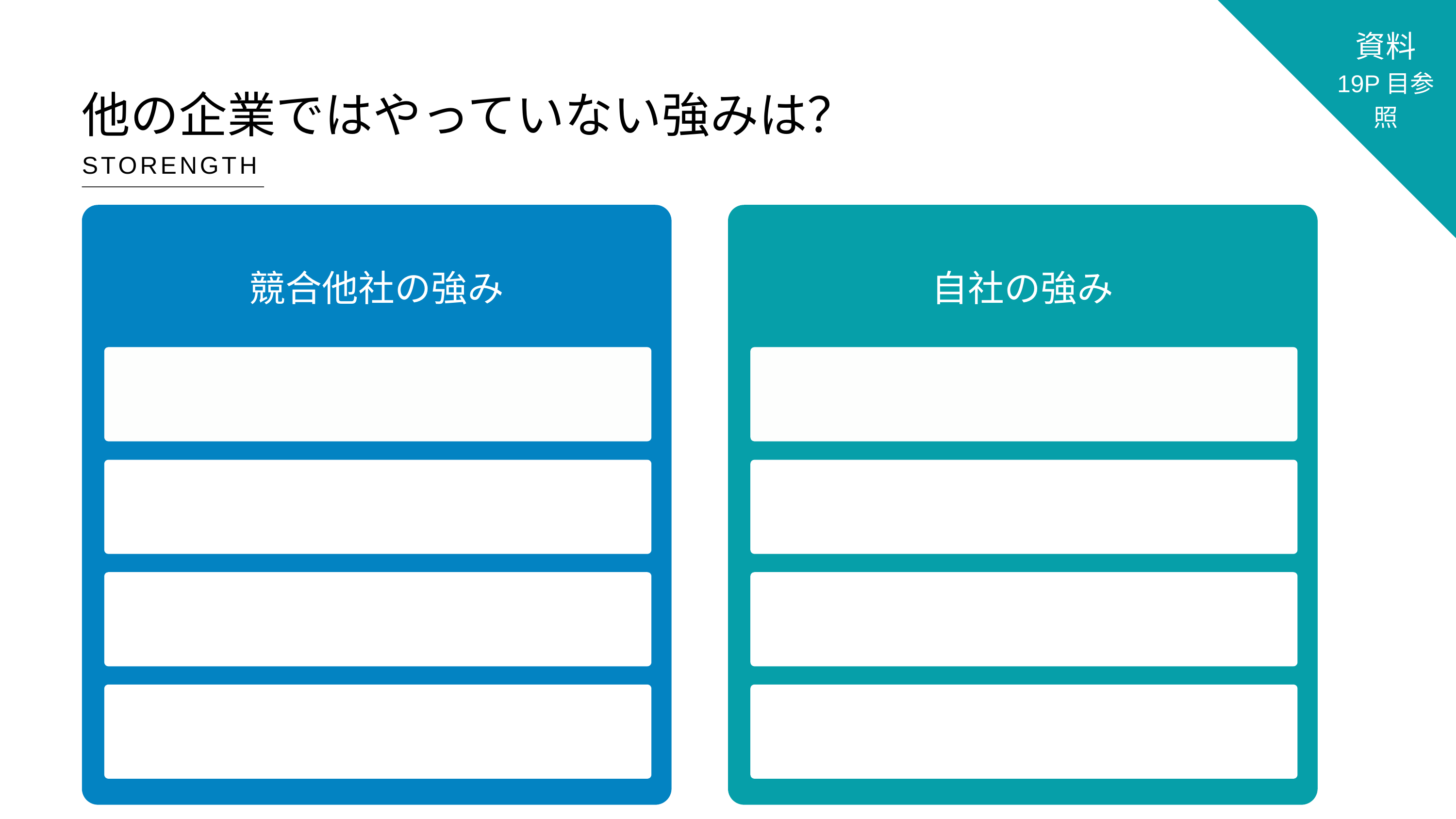

資料
19P目参照
他の企業ではやっていない強みは？
STORENGTH

競合他社の強み
自社の強み